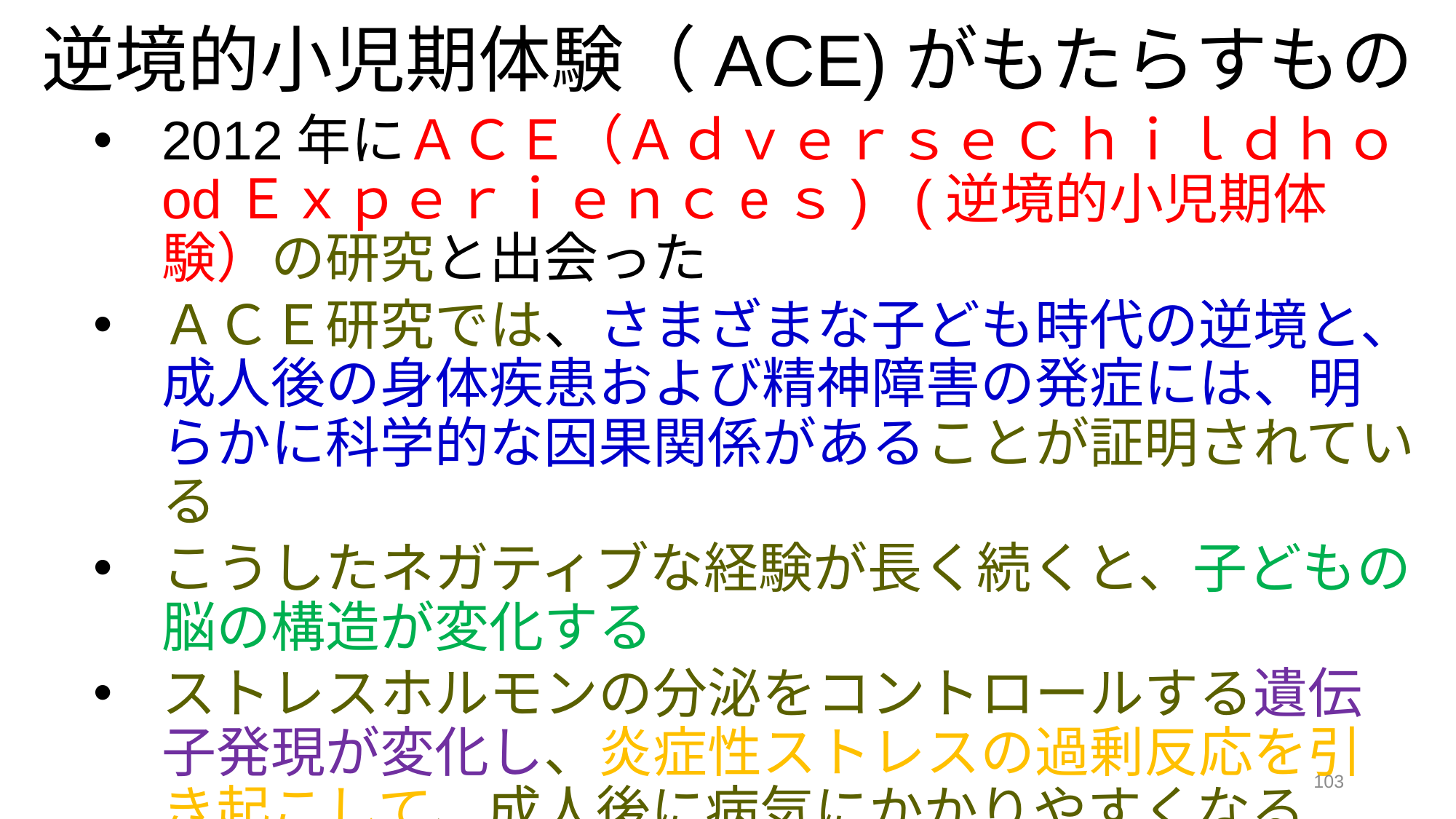

# 逆境的小児期体験（ACE)がもたらすもの
2012年にＡＣＥ（ＡｄｖｅｒｓｅCｈｉｌｄｈｏodＥｘｐｅｒｉｅｎｃeｓ)   (逆境的小児期体験）の研究と出会った
ＡＣＥ研究では、さまざまな子ども時代の逆境と、成人後の身体疾患および精神障害の発症には、明らかに科学的な因果関係があることが証明されている
こうしたネガティブな経験が長く続くと、子どもの脳の構造が変化する
ストレスホルモンの分泌をコントロールする遺伝子発現が変化し、炎症性ストレスの過剰反応を引き起こして、成人後に病気にかかりやすくなる
103